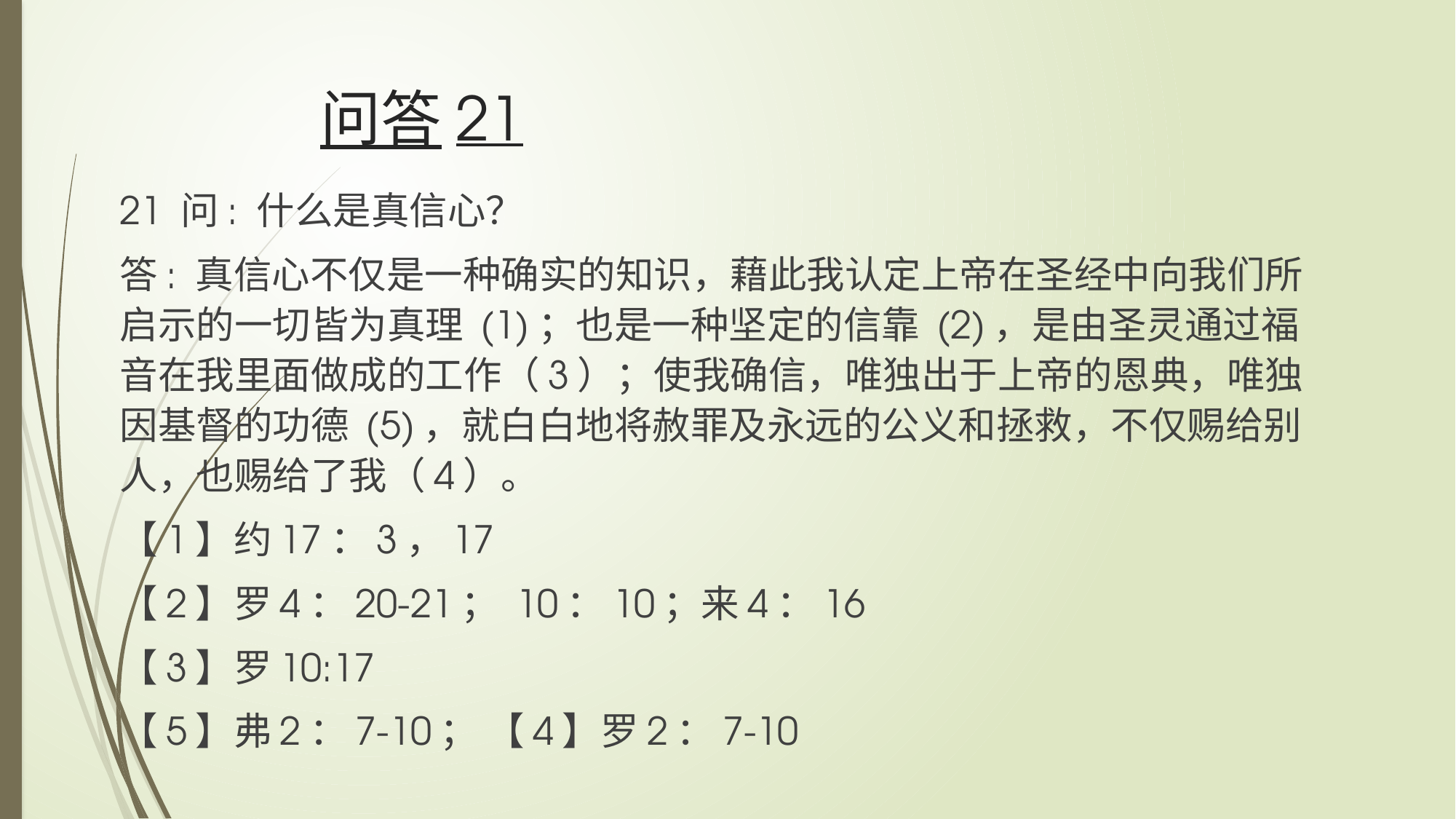

# 问答21
21 问: 什么是真信心？
答: 真信心不仅是一种确实的知识，藉此我认定上帝在圣经中向我们所启示的一切皆为真理 (1)；也是一种坚定的信靠 (2)，是由圣灵通过福音在我里面做成的工作（3）；使我确信，唯独出于上帝的恩典，唯独因基督的功德 (5)，就白白地将赦罪及永远的公义和拯救，不仅赐给别人，也赐给了我（4）。
【1】约17：3，17
【2】罗4：20-21； 10：10；来4：16
【3】罗10:17
【5】弗2：7-10； 【4】罗2：7-10